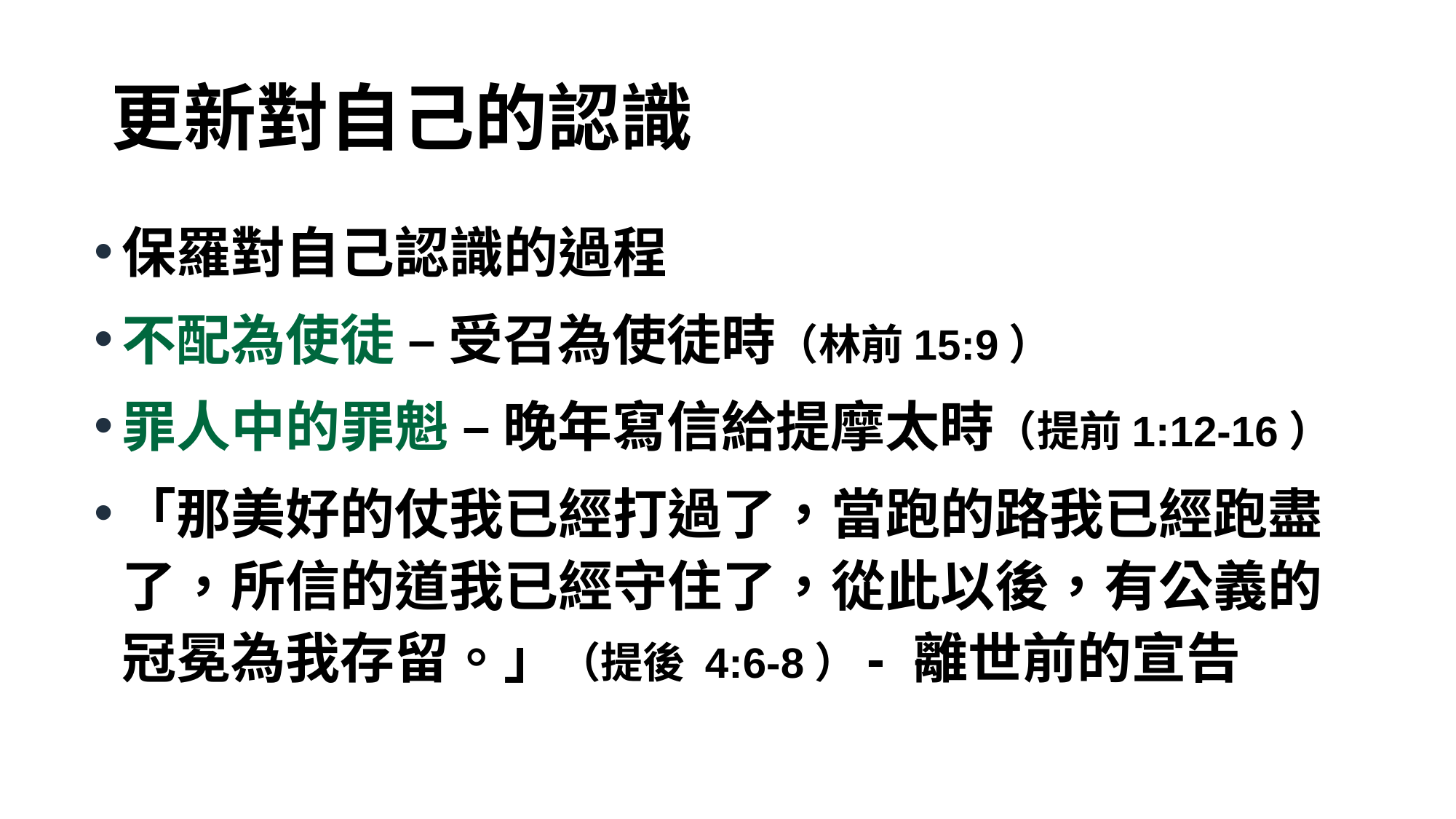

# 更新對自己的認識
保羅對自己認識的過程
不配為使徒 – 受召為使徒時（林前15:9）
罪人中的罪魁 – 晚年寫信給提摩太時（提前1:12-16）
「那美好的仗我已經打過了，當跑的路我已經跑盡了，所信的道我已經守住了，從此以後，有公義的冠冕為我存留。」（提後 4:6-8）- 離世前的宣告